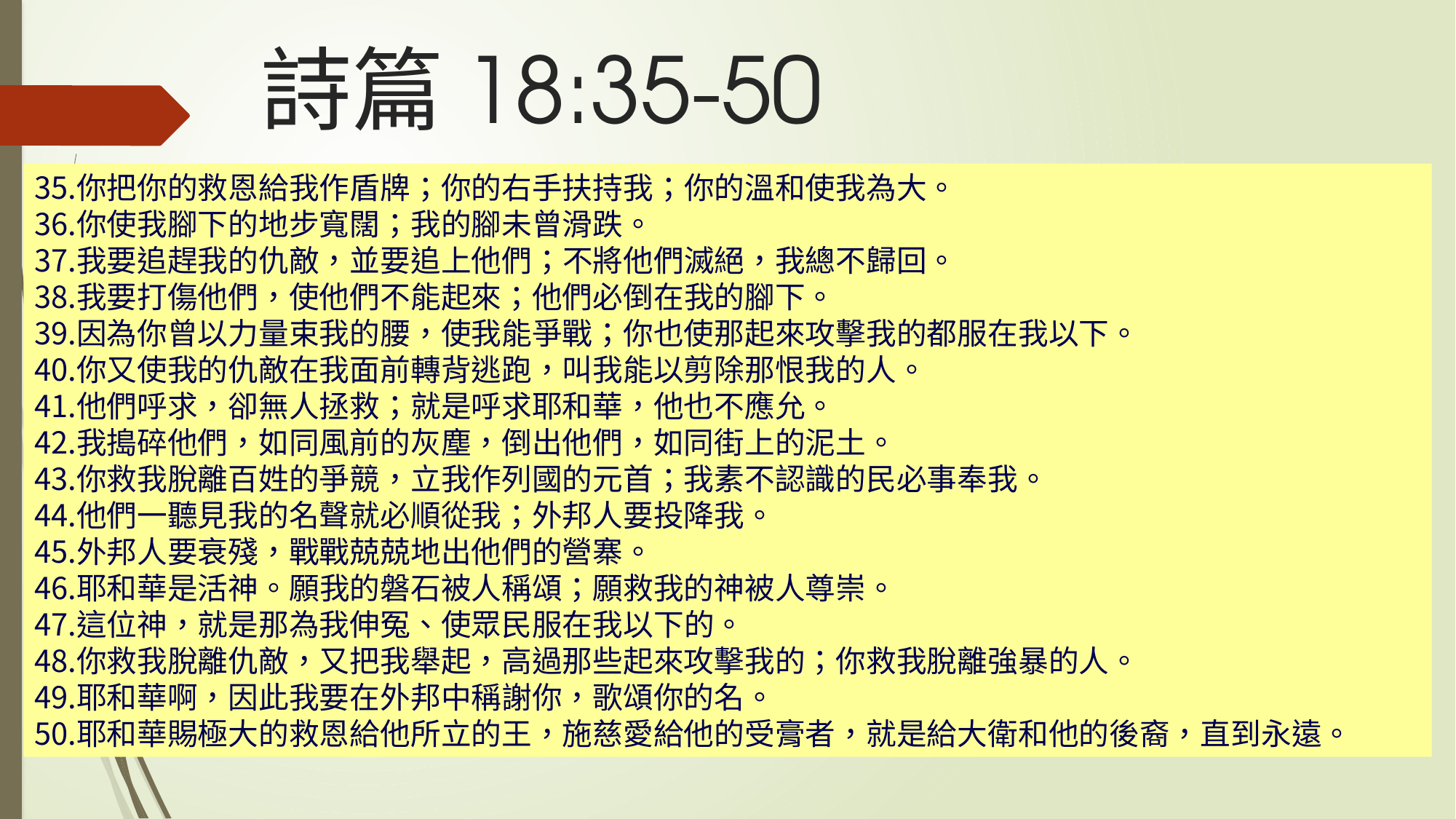

# 詩篇18:35-50
你把你的救恩給我作盾牌；你的右手扶持我；你的溫和使我為大。
你使我腳下的地步寬闊；我的腳未曾滑跌。
我要追趕我的仇敵，並要追上他們；不將他們滅絕，我總不歸回。
我要打傷他們，使他們不能起來；他們必倒在我的腳下。
因為你曾以力量束我的腰，使我能爭戰；你也使那起來攻擊我的都服在我以下。
你又使我的仇敵在我面前轉背逃跑，叫我能以剪除那恨我的人。
他們呼求，卻無人拯救；就是呼求耶和華，他也不應允。
我搗碎他們，如同風前的灰塵，倒出他們，如同街上的泥土。
你救我脫離百姓的爭競，立我作列國的元首；我素不認識的民必事奉我。
他們一聽見我的名聲就必順從我；外邦人要投降我。
外邦人要衰殘，戰戰兢兢地出他們的營寨。
耶和華是活神。願我的磐石被人稱頌；願救我的神被人尊崇。
這位神，就是那為我伸冤、使眾民服在我以下的。
你救我脫離仇敵，又把我舉起，高過那些起來攻擊我的；你救我脫離強暴的人。
耶和華啊，因此我要在外邦中稱謝你，歌頌你的名。
耶和華賜極大的救恩給他所立的王，施慈愛給他的受膏者，就是給大衛和他的後裔，直到永遠。